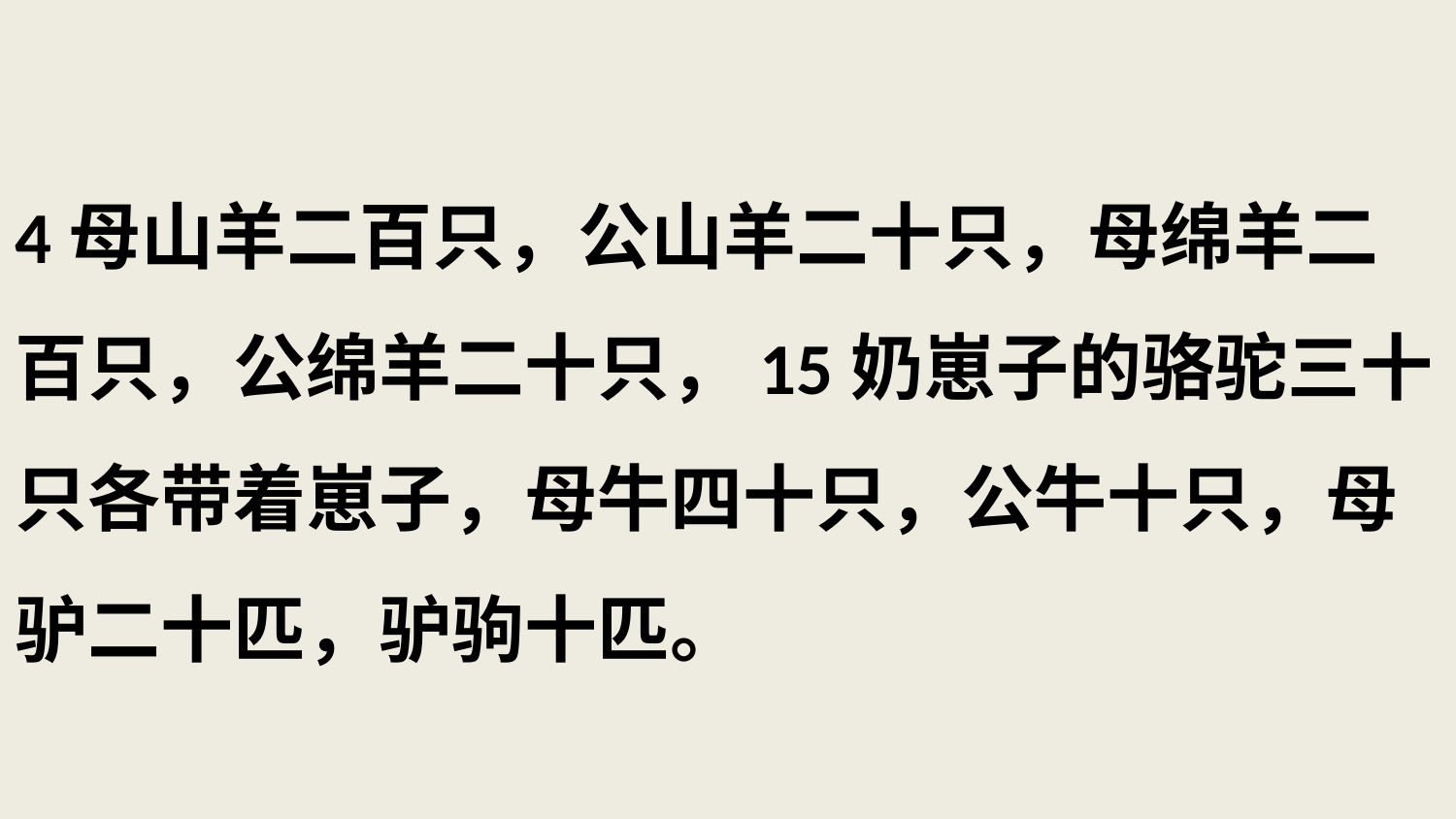

# 4母山羊二百只，公山羊二十只，母绵羊二百只，公绵羊二十只，15奶崽子的骆驼三十只各带着崽子，母牛四十只，公牛十只，母驴二十匹，驴驹十匹。